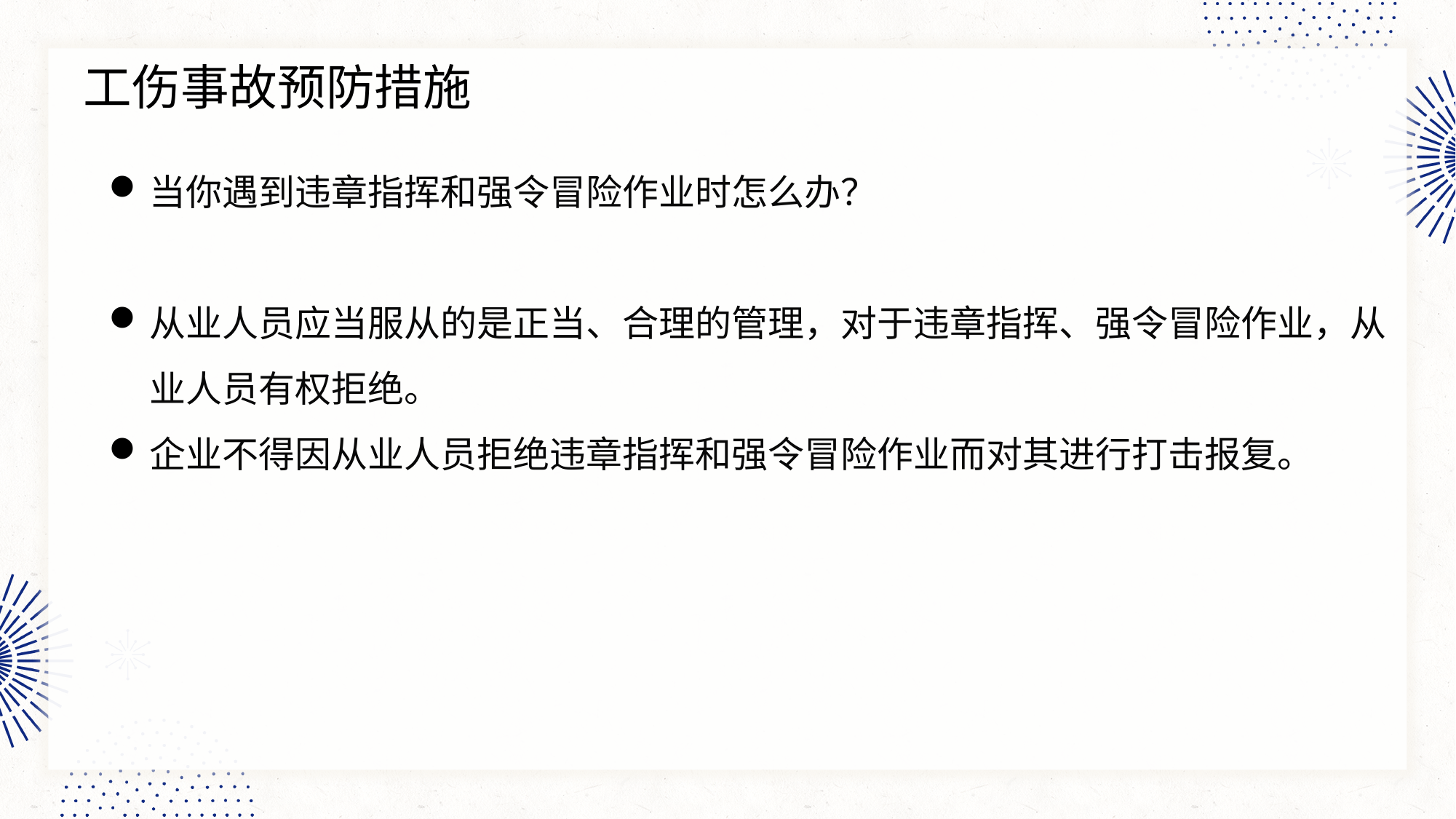

工伤事故预防措施
当你遇到违章指挥和强令冒险作业时怎么办？

从业人员应当服从的是正当、合理的管理，对于违章指挥、强令冒险作业，从业人员有权拒绝。
企业不得因从业人员拒绝违章指挥和强令冒险作业而对其进行打击报复。